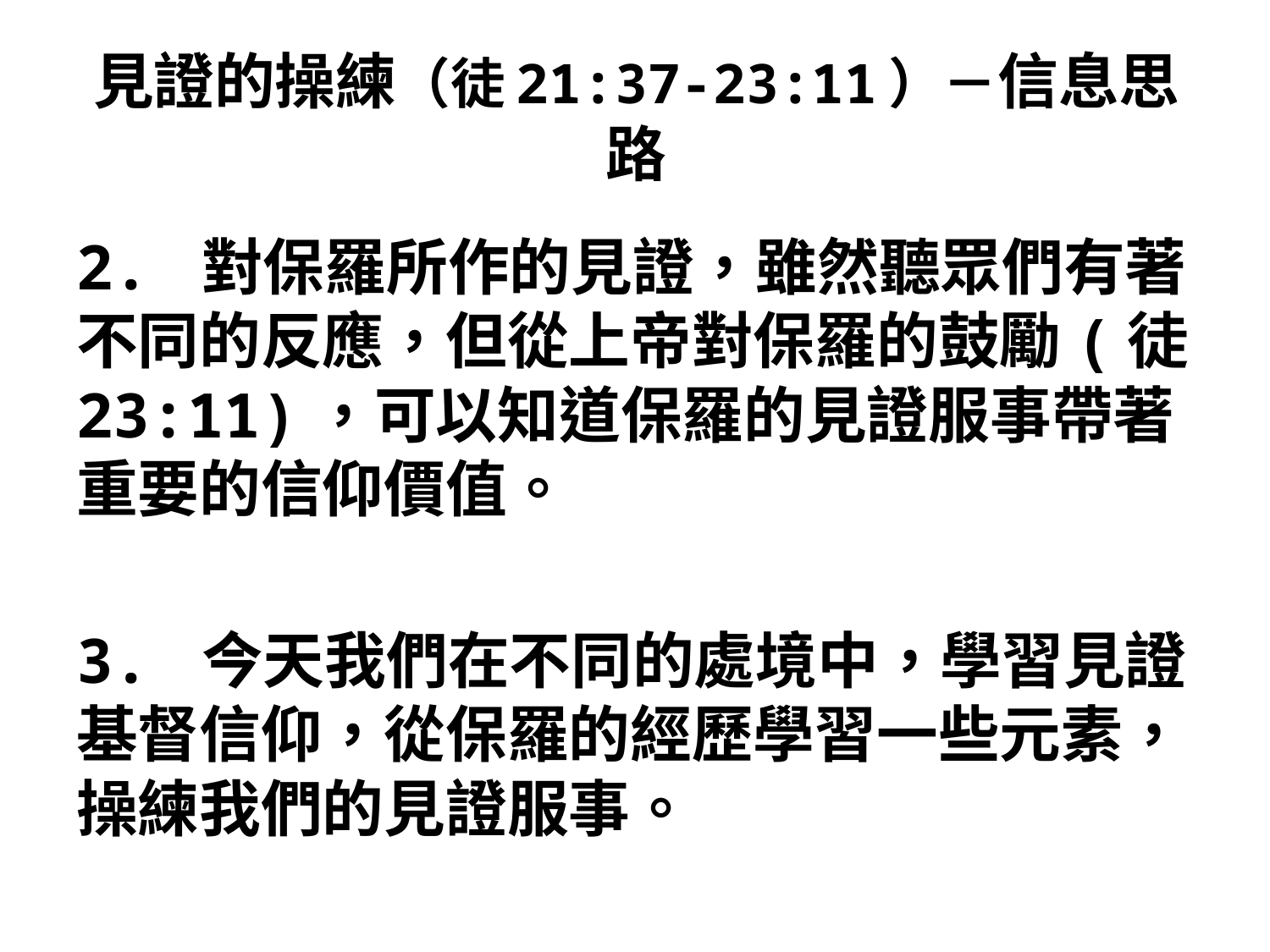

# 見證的操練（徒21:37-23:11）－信息思路
2. 對保羅所作的見證，雖然聽眾們有著不同的反應，但從上帝對保羅的鼓勵(徒23:11)，可以知道保羅的見證服事帶著重要的信仰價值。

3. 今天我們在不同的處境中，學習見證基督信仰，從保羅的經歷學習一些元素，操練我們的見證服事。